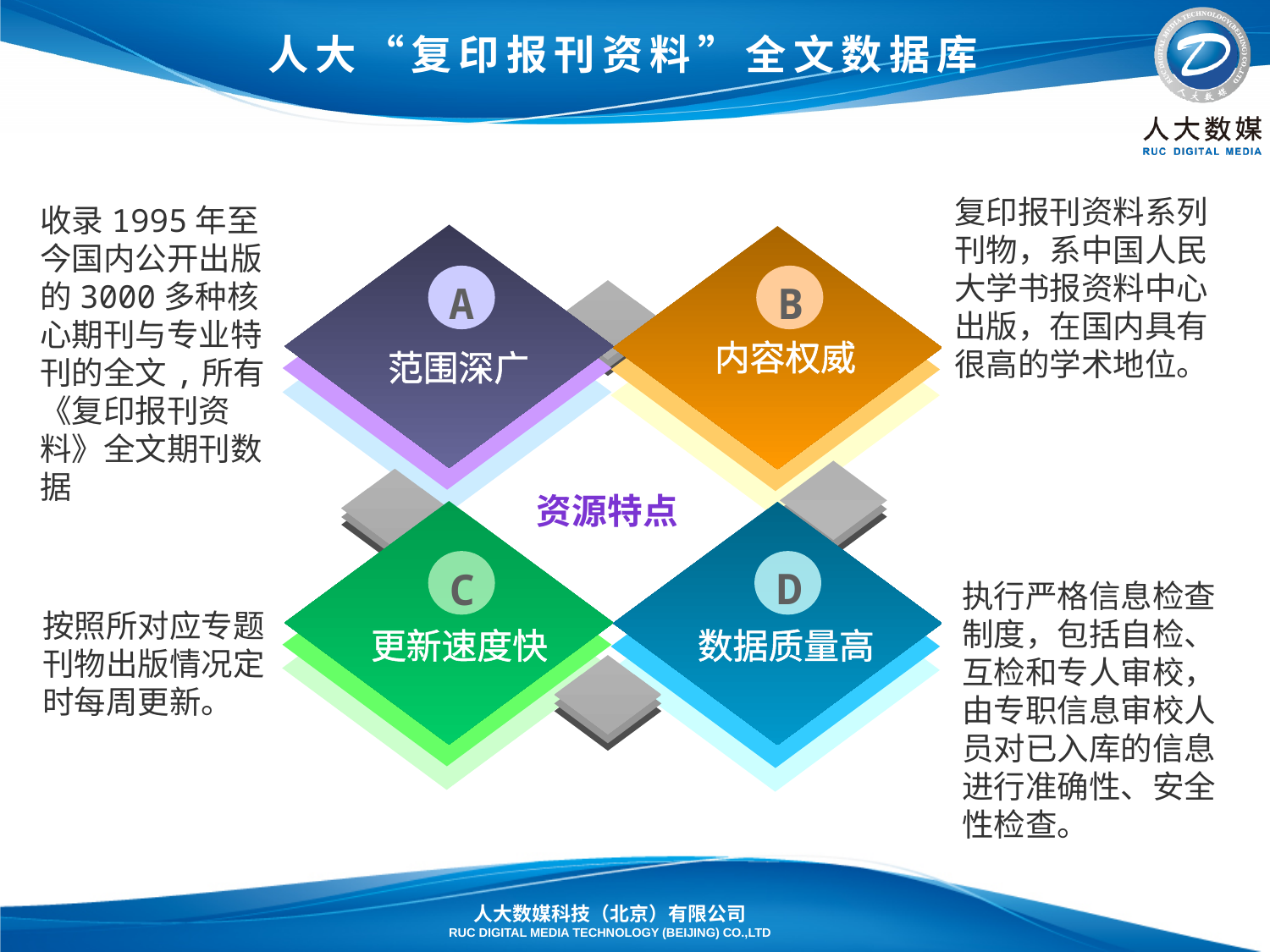

# 人大“复印报刊资料”全文数据库
复印报刊资料系列刊物，系中国人民大学书报资料中心出版，在国内具有很高的学术地位。
收录1995年至今国内公开出版的3000多种核心期刊与专业特刊的全文,所有《复印报刊资料》全文期刊数据

A
B

内容权威
范围深广

资源特点

D
C
执行严格信息检查制度，包括自检、互检和专人审校，由专职信息审校人员对已入库的信息进行准确性、安全性检查。
按照所对应专题刊物出版情况定时每周更新。
更新速度快
数据质量高